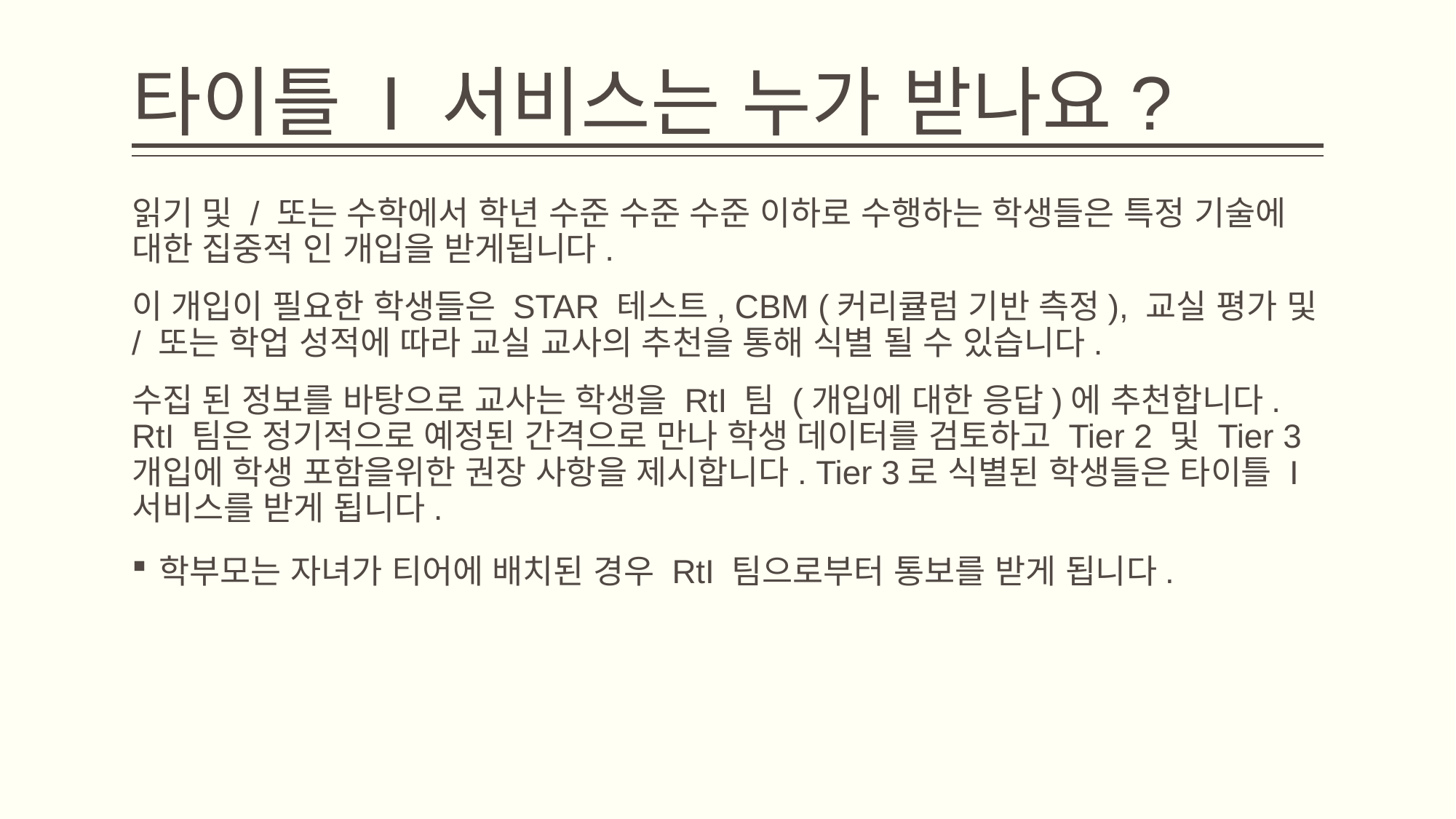

# 타이틀 I 서비스는 누가 받나요?

읽기 및 / 또는 수학에서 학년 수준 수준 수준 이하로 수행하는 학생들은 특정 기술에 대한 집중적 인 개입을 받게됩니다.
이 개입이 필요한 학생들은 STAR 테스트, CBM (커리큘럼 기반 측정), 교실 평가 및 / 또는 학업 성적에 따라 교실 교사의 추천을 통해 식별 될 수 있습니다.
수집 된 정보를 바탕으로 교사는 학생을 RtI 팀 (개입에 대한 응답)에 추천합니다. RtI 팀은 정기적으로 예정된 간격으로 만나 학생 데이터를 검토하고 Tier 2 및 Tier 3 개입에 학생 포함을위한 권장 사항을 제시합니다. Tier 3로 식별된 학생들은 타이틀 I 서비스를 받게 됩니다.
학부모는 자녀가 티어에 배치된 경우 RtI 팀으로부터 통보를 받게 됩니다.